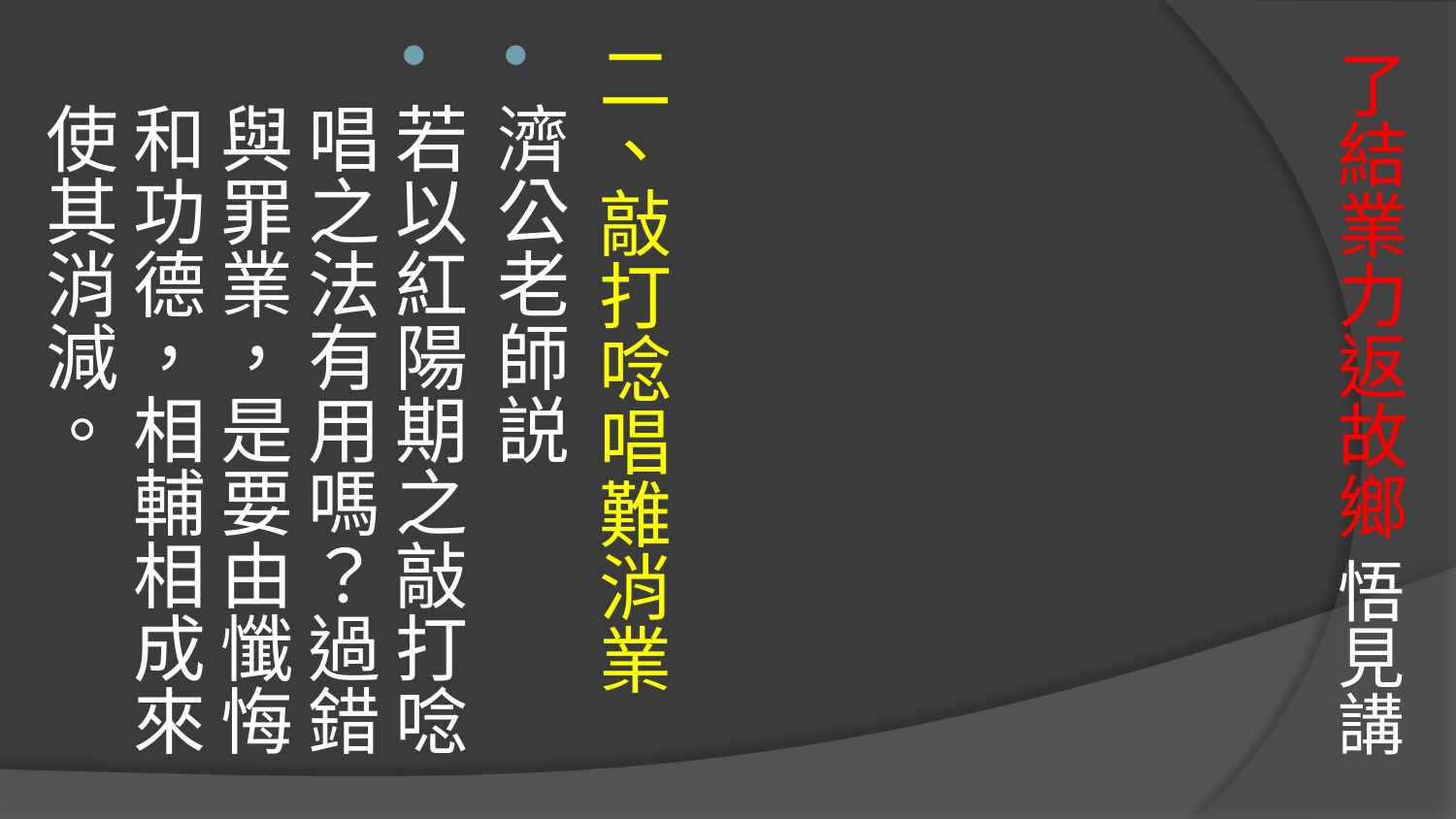

# 了結業力返故鄉 悟見講
二、敲打唸唱難消業
濟公老師説
若以紅陽期之敲打唸唱之法有用嗎？過錯與罪業，是要由懺悔和功德，相輔相成來使其消減。